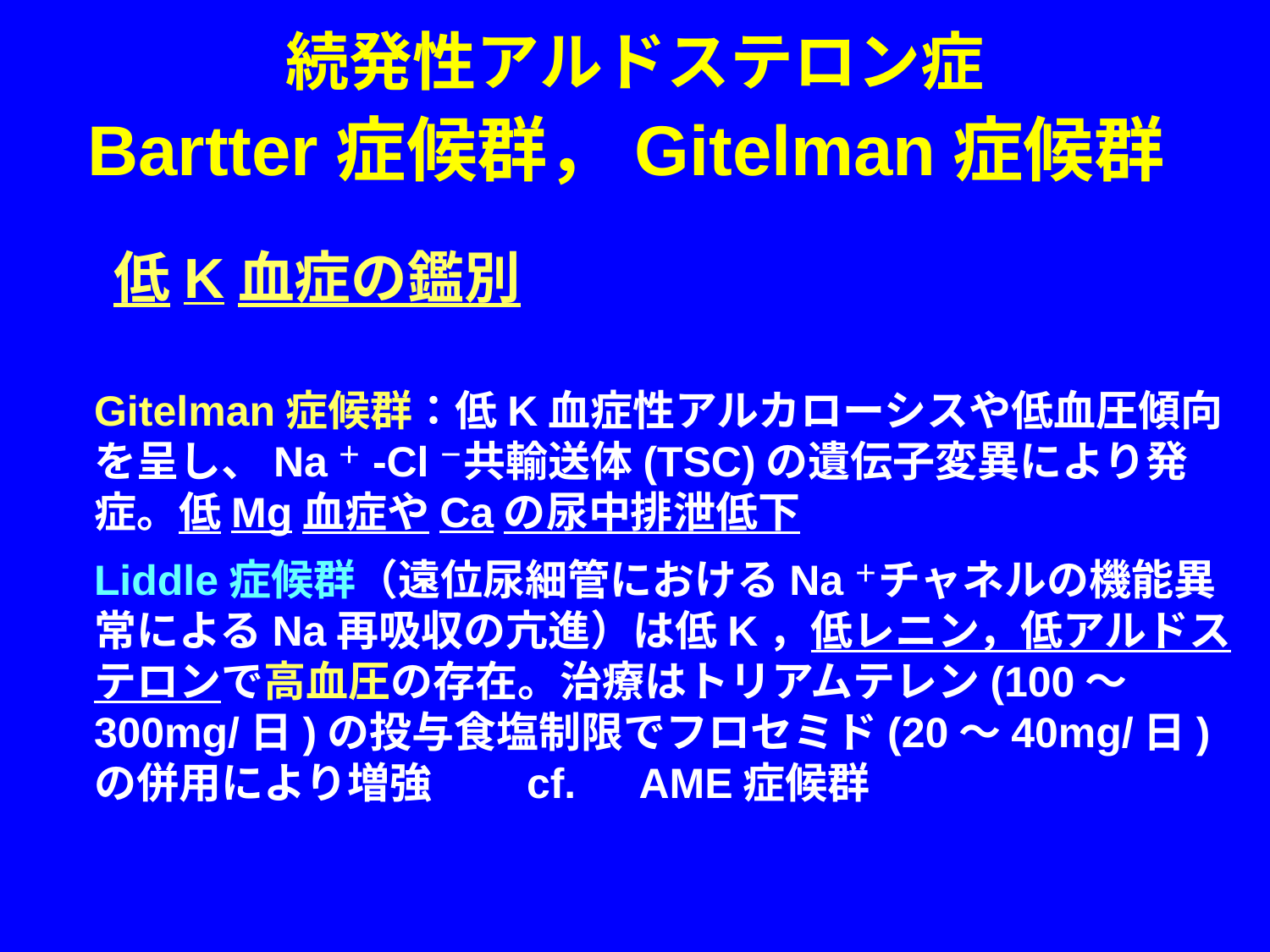

続発性アルドステロン症
Bartter症候群，Gitelman症候群
低K血症の鑑別
Gitelman症候群：低K血症性アルカローシスや低血圧傾向を呈し、Na＋-Cl－共輸送体(TSC)の遺伝子変異により発症。低Mg血症やCaの尿中排泄低下
Liddle症候群（遠位尿細管におけるNa＋チャネルの機能異常によるNa再吸収の亢進）は低K，低レニン，低アルドステロンで高血圧の存在。治療はトリアムテレン(100～300mg/日)の投与食塩制限でフロセミド(20～40mg/日)の併用により増強　　cf.　AME症候群